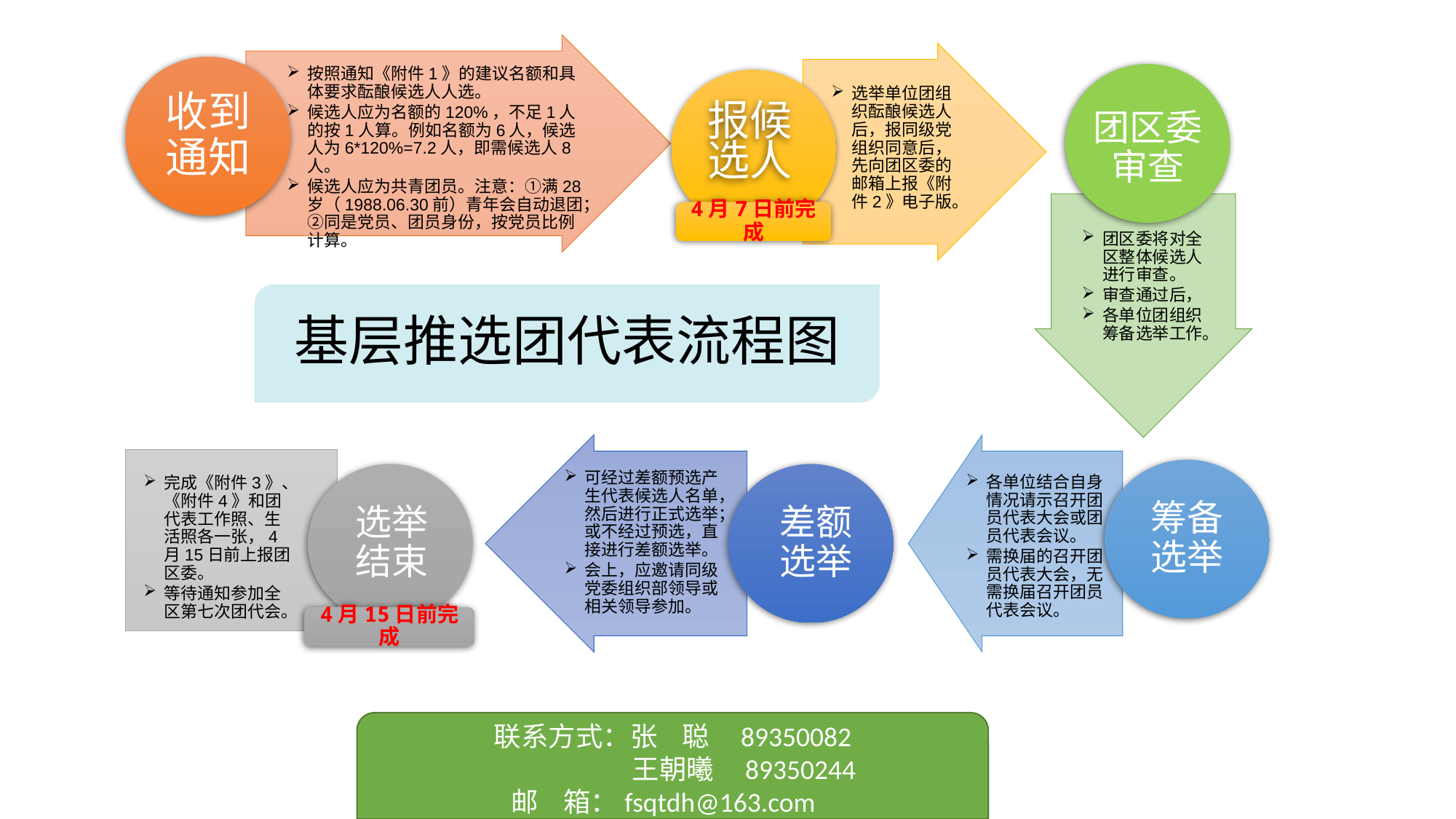

按照通知《附件1》的建议名额和具体要求酝酿候选人人选。
候选人应为名额的120%，不足1人的按1人算。例如名额为6人，候选人为6*120%=7.2人，即需候选人8人。
候选人应为共青团员。注意：①满28岁（1988.06.30前）青年会自动退团；②同是党员、团员身份，按党员比例计算。

收到通知

报候
选人
选举单位团组织酝酿候选人后，报同级党组织同意后，先向团区委的邮箱上报《附件2》电子版。

团区委审查

团区委将对全区整体候选人进行审查。
审查通过后，
各单位团组织筹备选举工作。

差额选举
可经过差额预选产生代表候选人名单，然后进行正式选举；或不经过预选，直接进行差额选举。
会上，应邀请同级党委组织部领导或相关领导参加。

筹备选举
各单位结合自身情况请示召开团员代表大会或团员代表会议。
需换届的召开团员代表大会，无需换届召开团员代表会议。

选举结束
完成《附件3》、《附件4》和团代表工作照、生活照各一张，4月15日前上报团区委。
等待通知参加全区第七次团代会。
4月7日前完成

基层推选团代表流程图
4月15日前完成
联系方式：张    聪    89350082
                      王朝曦    89350244
 邮    箱：fsqtdh@163.com